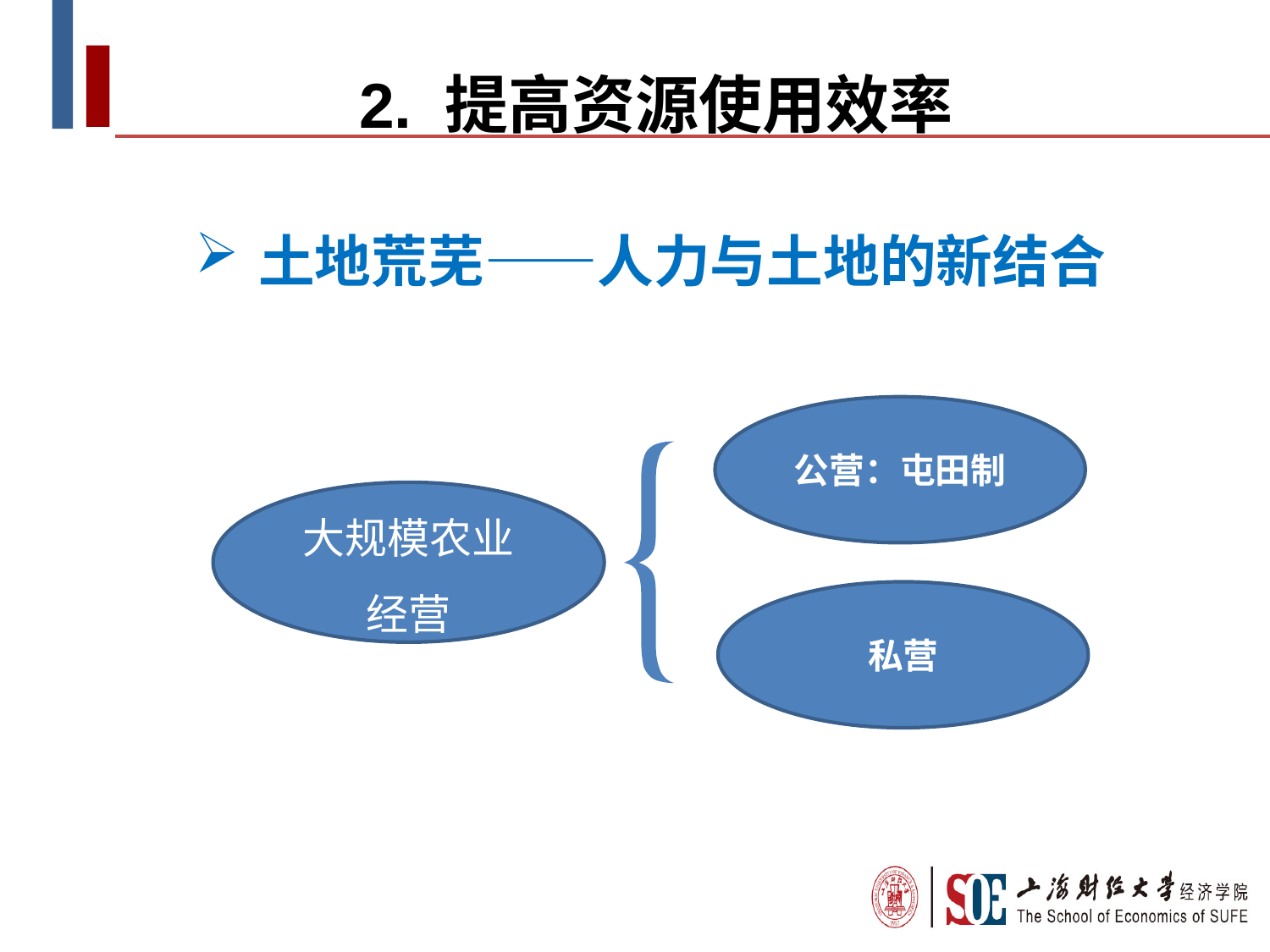

2. 提高资源使用效率
土地荒芜——人力与土地的新结合

公营：屯田制

大规模农业经营
私营